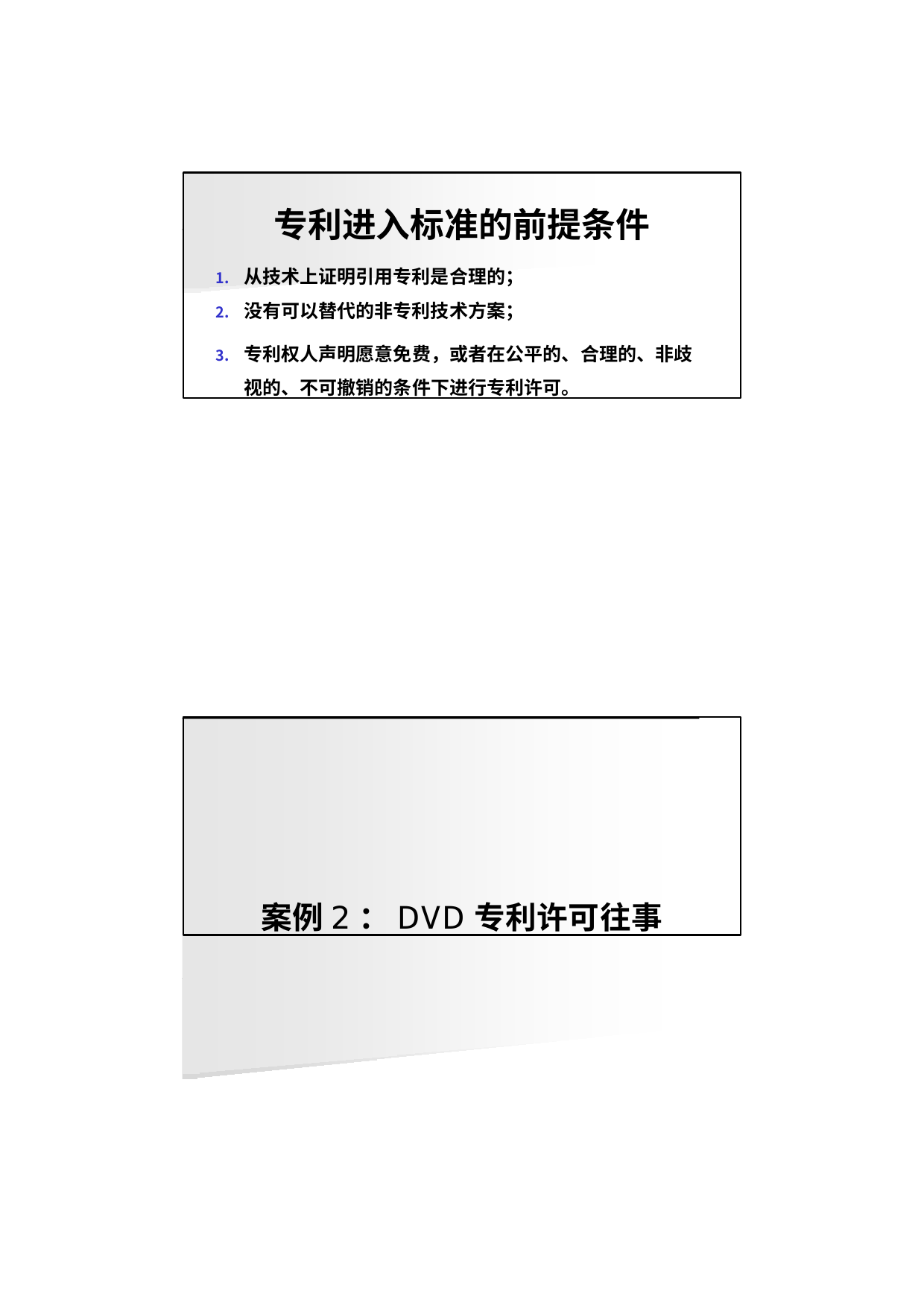

专利进入标准的前提条件

从技术上证明引用专利是合理的；

没有可以替代的非专利技术方案；
专利权人声明愿意免费，或者在公平的、合理的、非歧 视的、不可撤销的条件下进行专利许可。

案例2：DVD专利许可往事